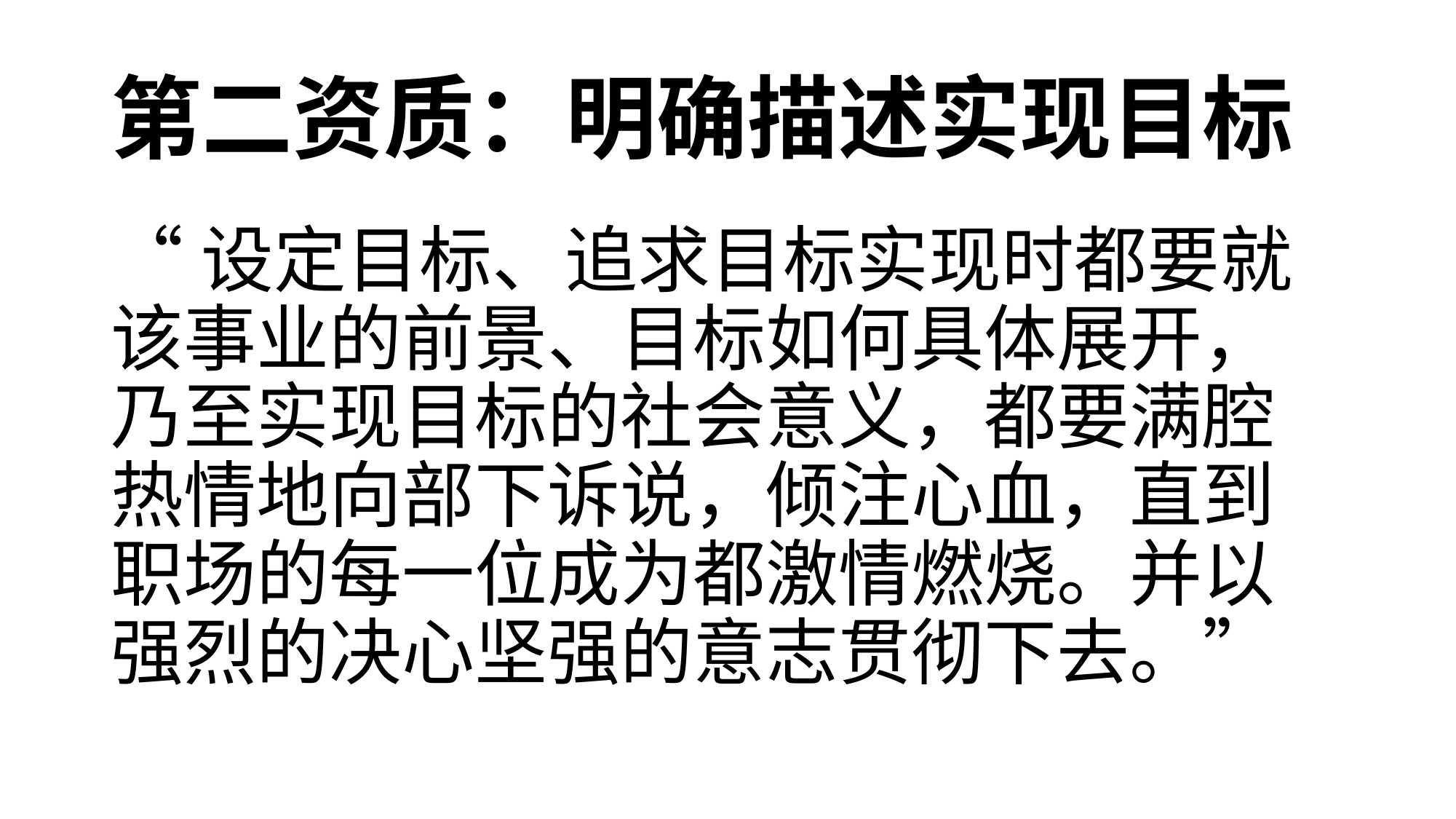

# 第二资质：明确描述实现目标
“设定目标、追求目标实现时都要就该事业的前景、目标如何具体展开，乃至实现目标的社会意义，都要满腔热情地向部下诉说，倾注心血，直到职场的每一位成为都激情燃烧。并以强烈的决心坚强的意志贯彻下去。”